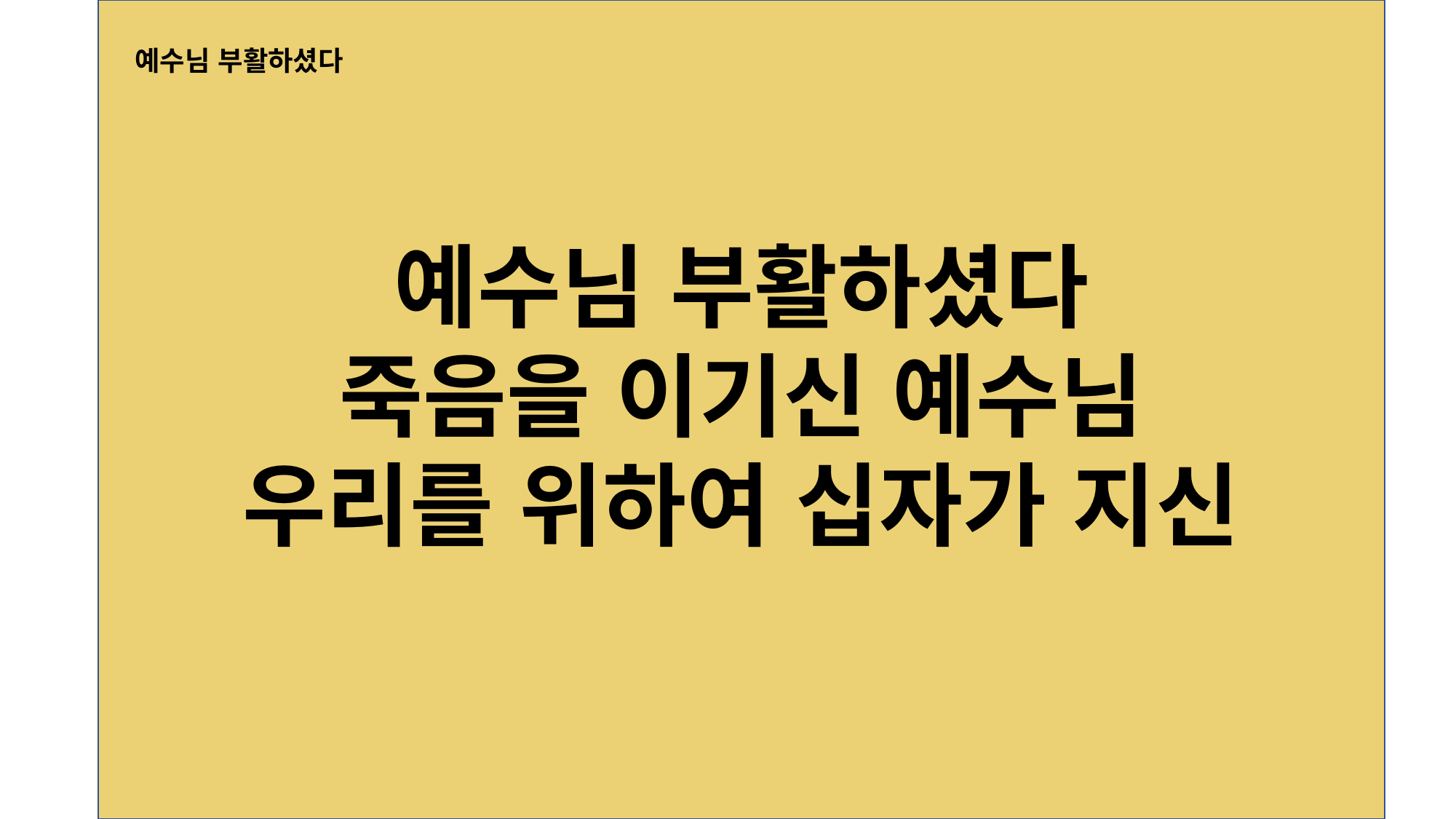

예수님 부활하셨다
죽음을 이기신 예수님
우리를 위하여 십자가 지신

예수님 부활하셨다